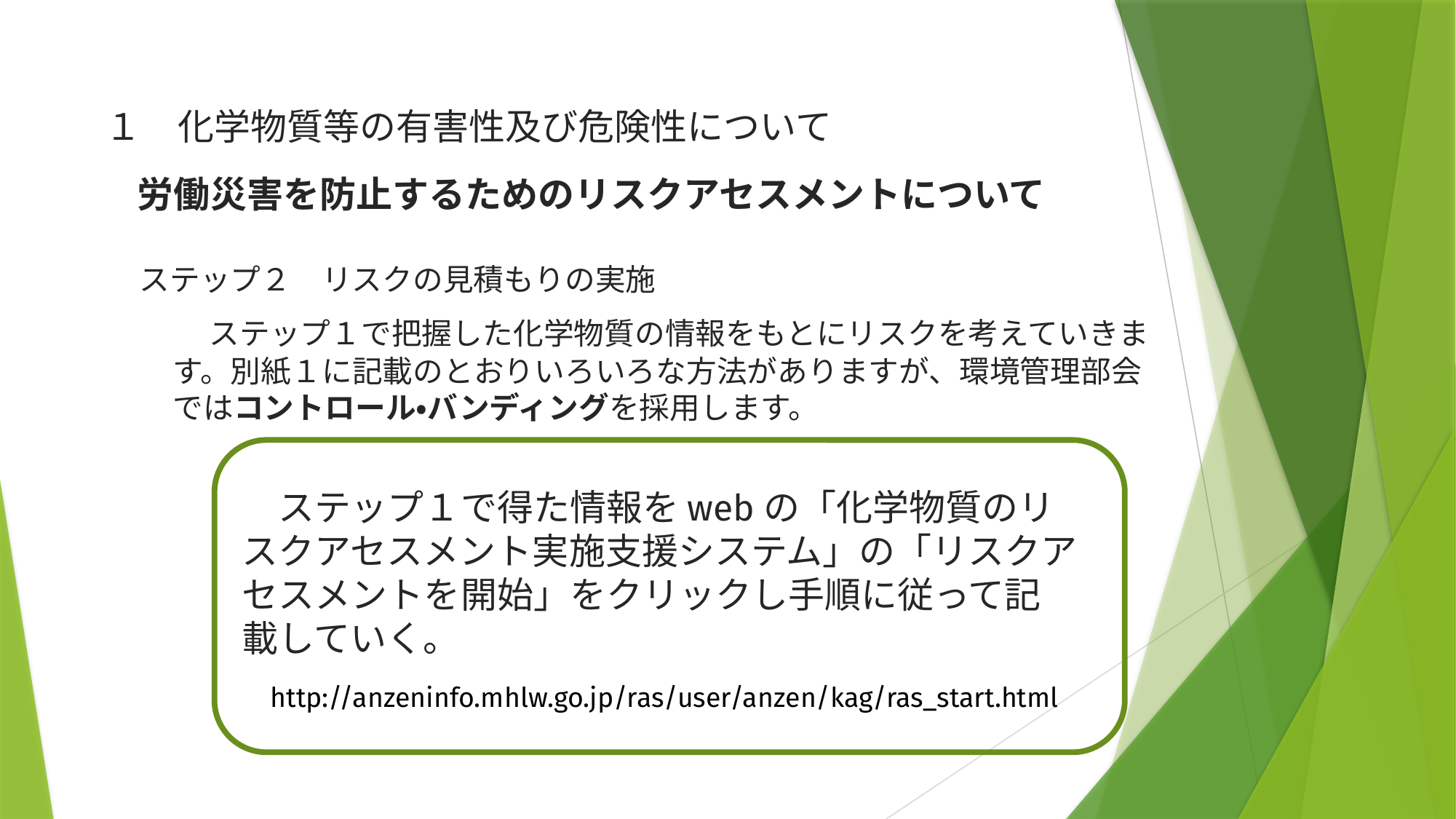

１　化学物質等の有害性及び危険性について
　労働災害を防止するためのリスクアセスメントについて
ステップ２　リスクの見積もりの実施
　ステップ１で把握した化学物質の情報をもとにリスクを考えていきます。別紙１に記載のとおりいろいろな方法がありますが、環境管理部会ではコントロール・バンディングを採用します。
　ステップ１で得た情報をwebの「化学物質のリスクアセスメント実施支援システム」の「リスクアセスメントを開始」をクリックし手順に従って記載していく。

http://anzeninfo.mhlw.go.jp/ras/user/anzen/kag/ras_start.html